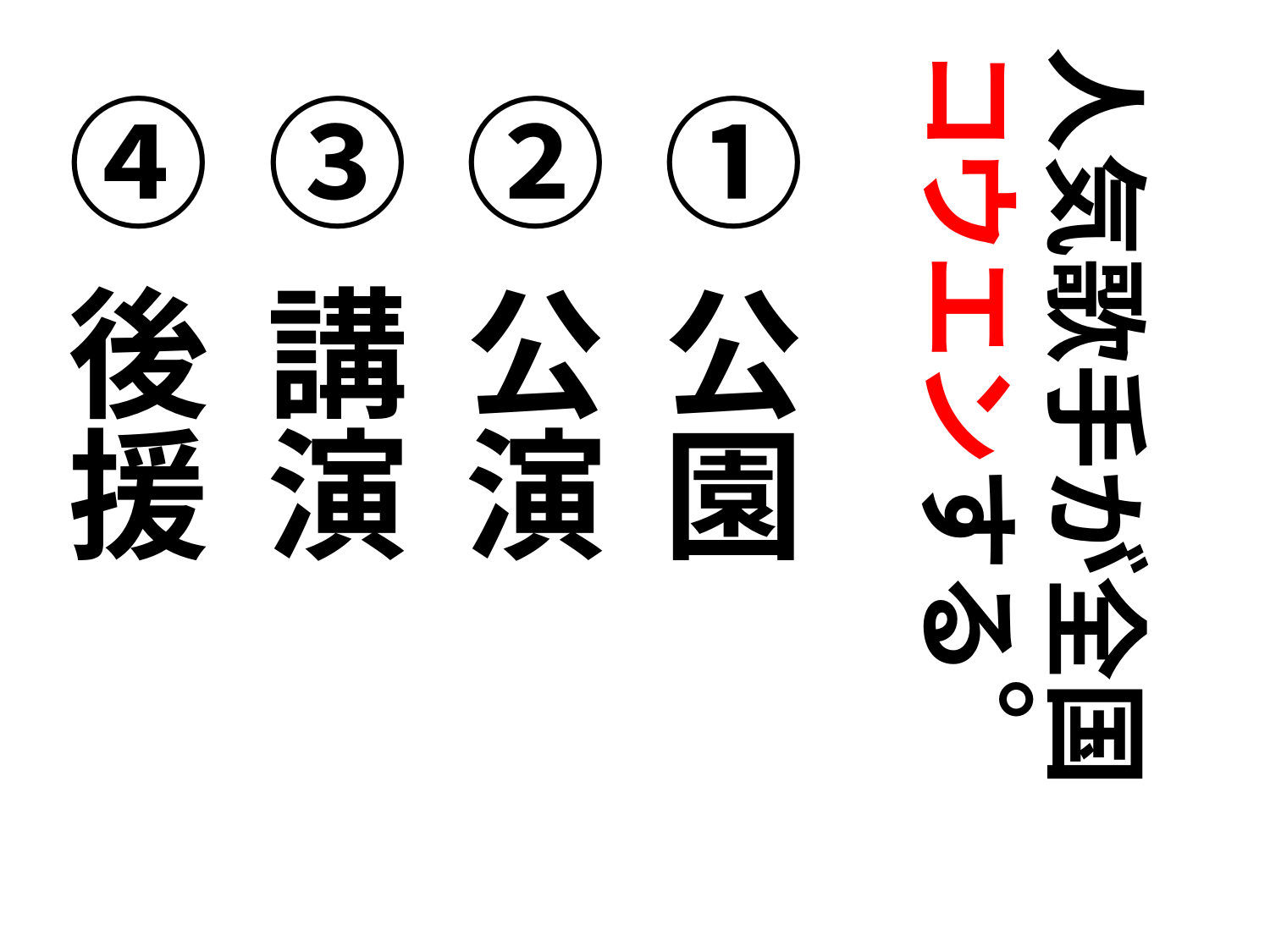

人気歌手が全国
コウエンする
公園
公演
講演
後援
。